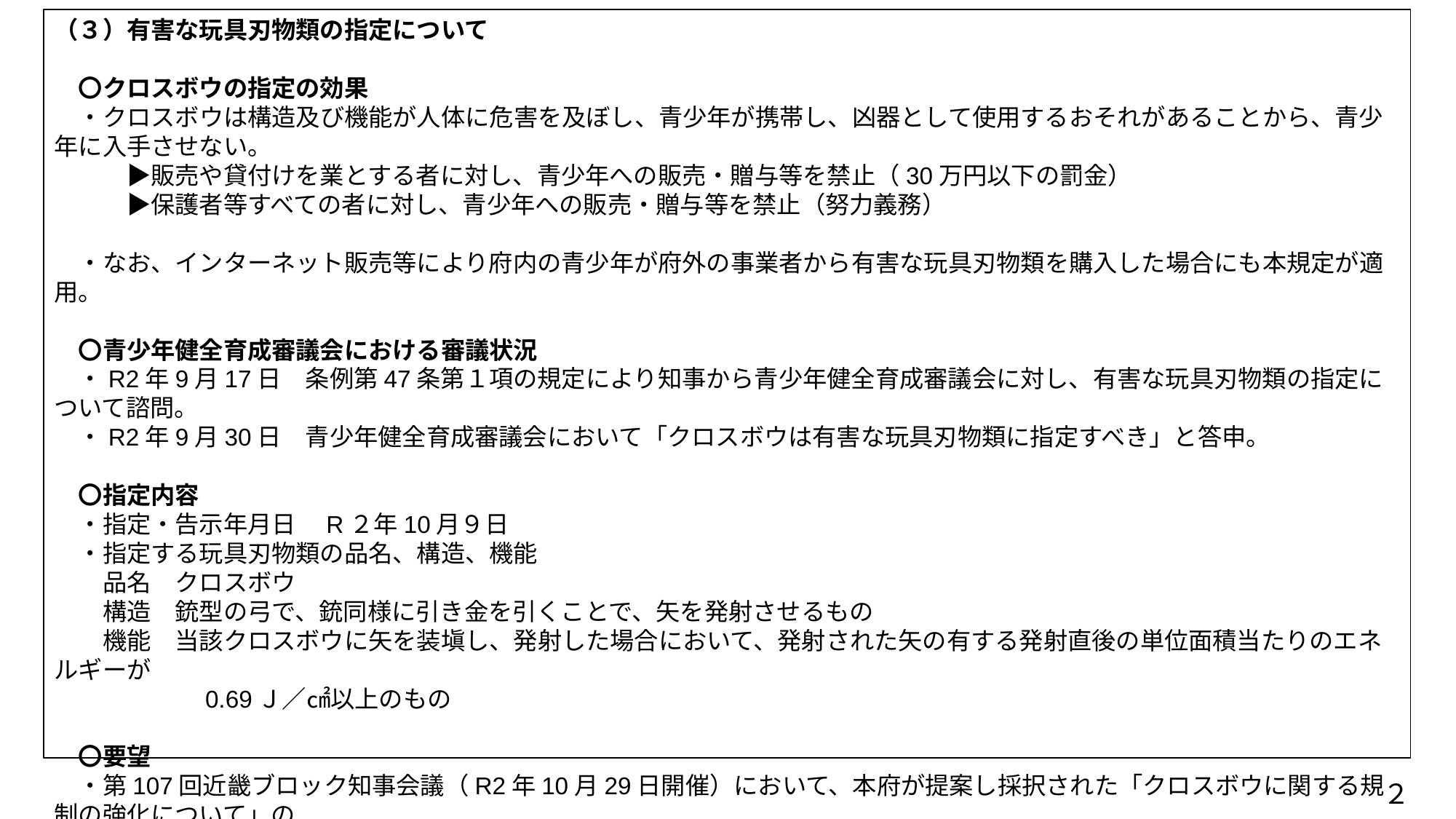

（３）有害な玩具刃物類の指定について

　〇クロスボウの指定の効果
　・クロスボウは構造及び機能が人体に危害を及ぼし、青少年が携帯し、凶器として使用するおそれがあることから、青少年に入手させない。
　　　▶販売や貸付けを業とする者に対し、青少年への販売・贈与等を禁止（30万円以下の罰金）
　　　▶保護者等すべての者に対し、青少年への販売・贈与等を禁止（努力義務）

　・なお、インターネット販売等により府内の青少年が府外の事業者から有害な玩具刃物類を購入した場合にも本規定が適用。

　〇青少年健全育成審議会における審議状況
　・R2年9月17日　条例第47条第１項の規定により知事から青少年健全育成審議会に対し、有害な玩具刃物類の指定について諮問。
　・R2年9月30日　青少年健全育成審議会において「クロスボウは有害な玩具刃物類に指定すべき」と答申。

　〇指定内容
　・指定・告示年月日　R２年10月９日
　・指定する玩具刃物類の品名、構造、機能
　　品名　クロスボウ
　　構造　銃型の弓で、銃同様に引き金を引くことで、矢を発射させるもの
　　機能　当該クロスボウに矢を装塡し、発射した場合において、発射された矢の有する発射直後の単位面積当たりのエネルギーが
　　　　　　0.69Ｊ／㎠以上のもの

　〇要望
　・第107回近畿ブロック知事会議（R2年10月29日開催）において、本府が提案し採択された「クロスボウに関する規制の強化について」の
　　提言書により、警察庁生活安全局長等に対し、対策を講じるよう要望（Ｒ２年12月8日）。

２